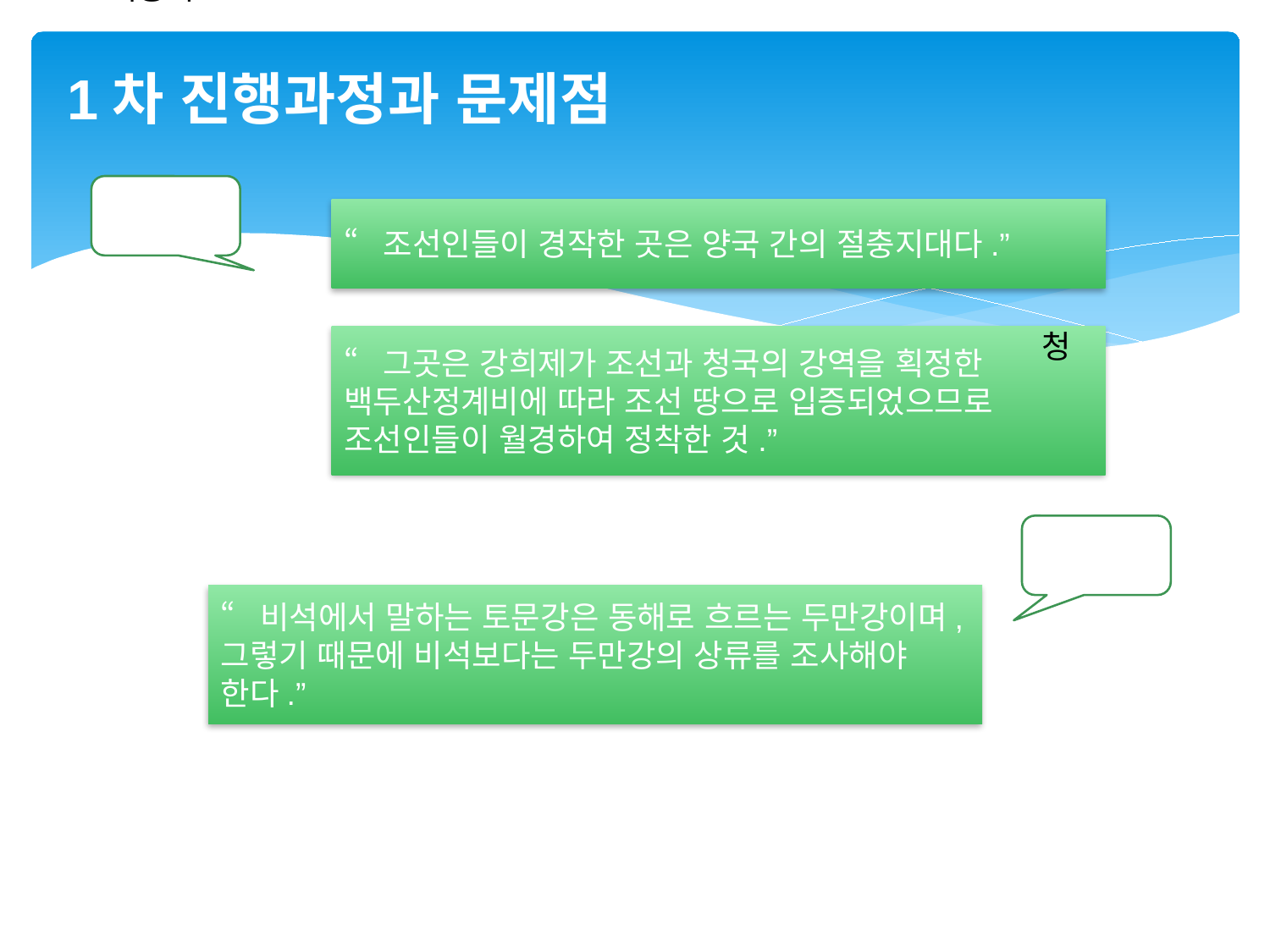

1차 진행과정과 문제점
이중하

“조선인들이 경작한 곳은 양국 간의 절충지대다.”

“그곳은 강희제가 조선과 청국의 강역을 획정한 백두산정계비에 따라 조선 땅으로 입증되었으므로 조선인들이 월경하여 정착한 것.”

청

“비석에서 말하는 토문강은 동해로 흐르는 두만강이며, 그렇기 때문에 비석보다는 두만강의 상류를 조사해야 한다.”